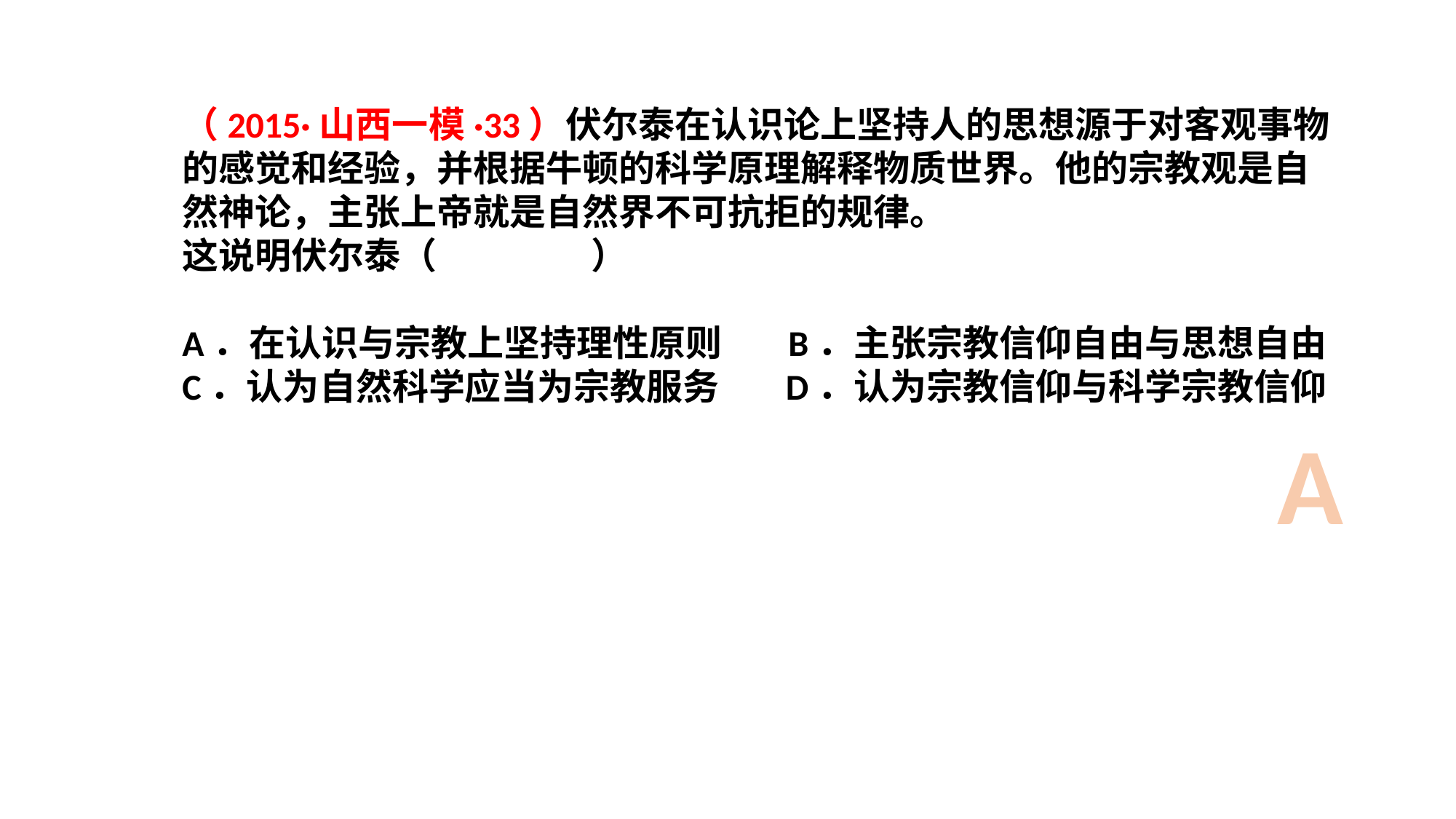

（2015·山西一模·33）伏尔泰在认识论上坚持人的思想源于对客观事物的感觉和经验，并根据牛顿的科学原理解释物质世界。他的宗教观是自然神论，主张上帝就是自然界不可抗拒的规律。
这说明伏尔泰（　　          ）

A．在认识与宗教上坚持理性原则       B．主张宗教信仰自由与思想自由
C．认为自然科学应当为宗教服务       D．认为宗教信仰与科学宗教信仰

A